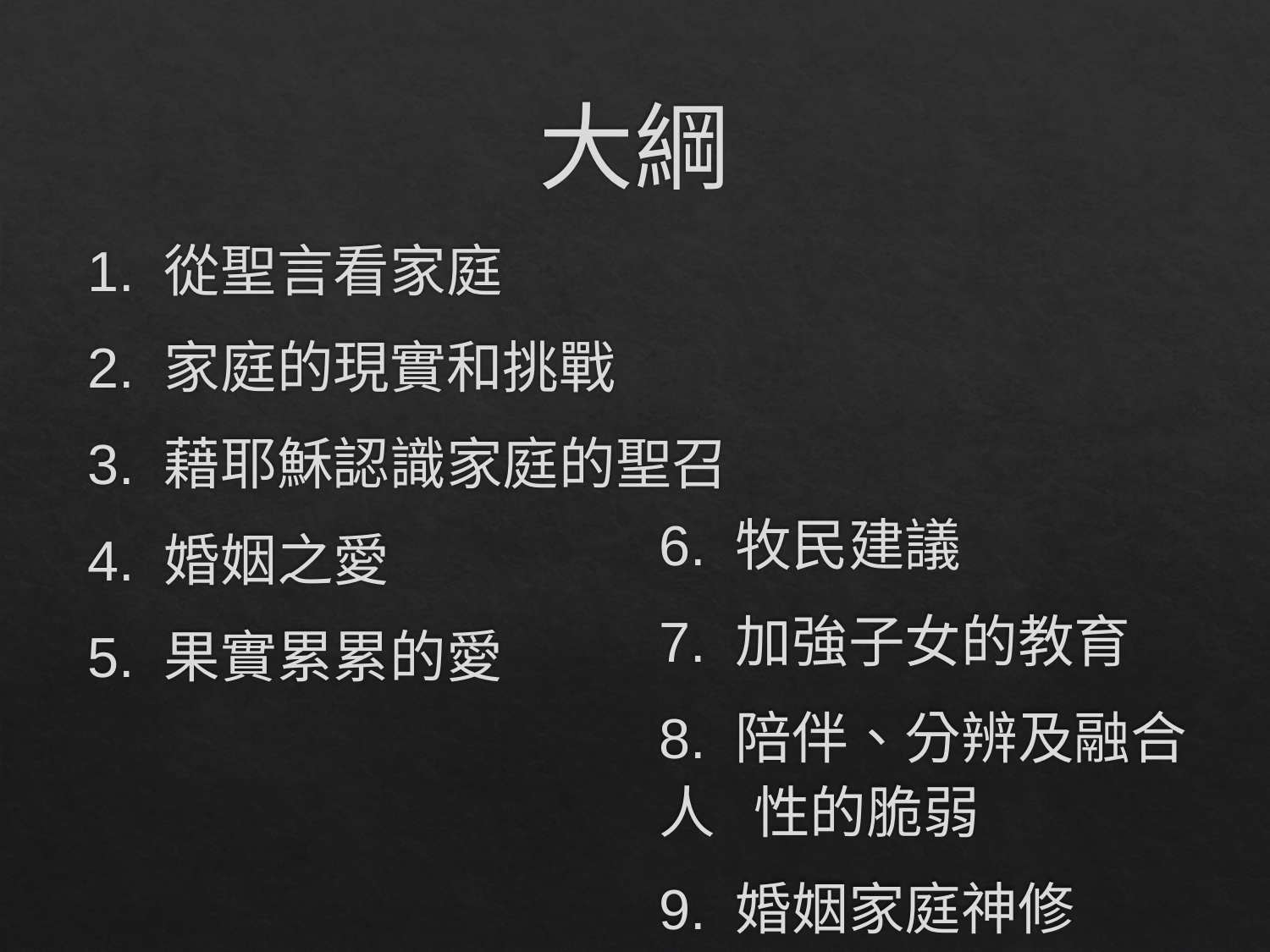

# 大綱
1. 從聖言看家庭
2. 家庭的現實和挑戰
3. 藉耶穌認識家庭的聖召
4. 婚姻之愛
5. 果實累累的愛

6. 牧民建議
7. 加強子女的教育
8. 陪伴、分辨及融合人   性的脆弱
9. 婚姻家庭神修